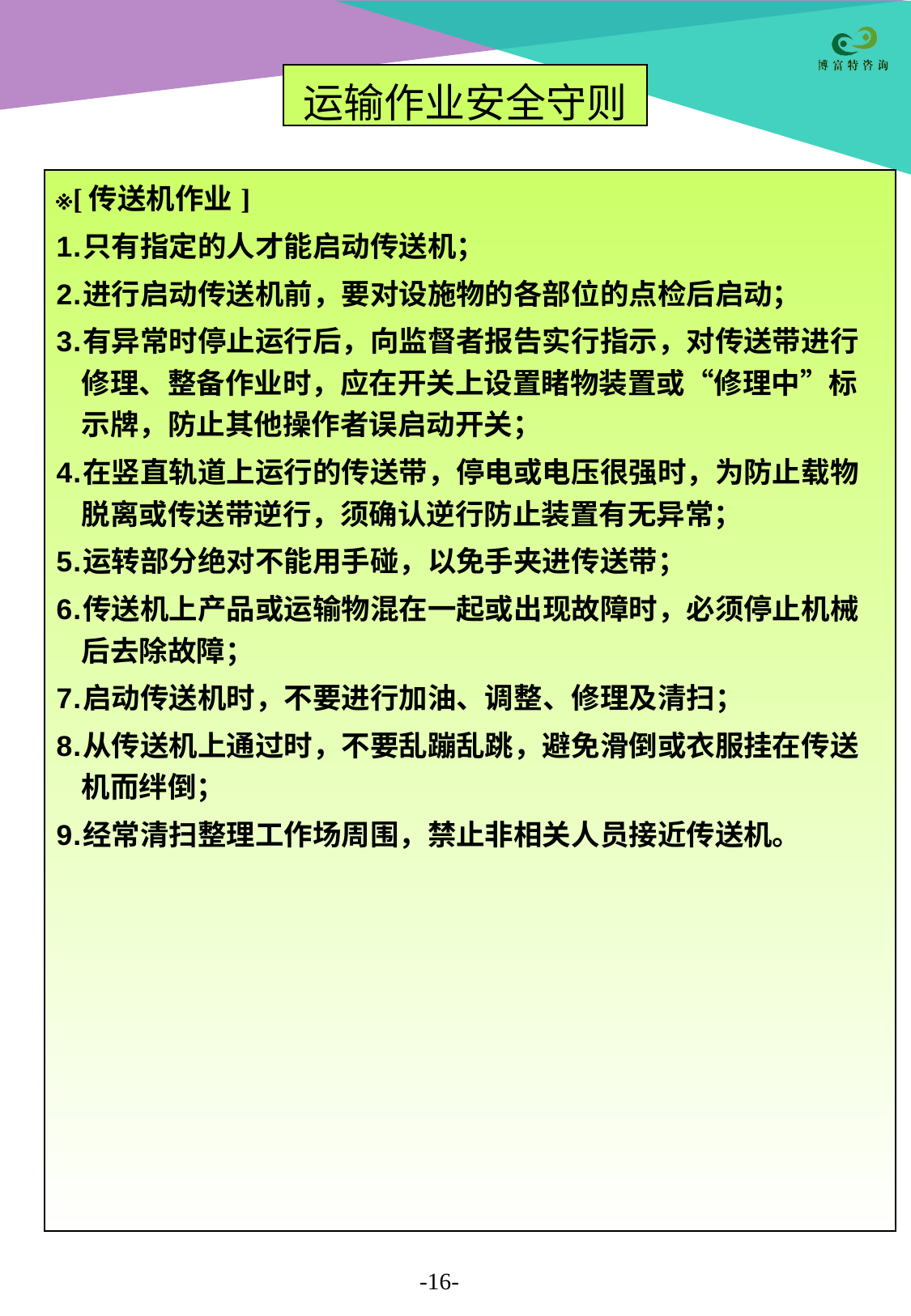

| 运输作业安全守则 |
| --- |
| ※[传送机作业] 只有指定的人才能启动传送机； 进行启动传送机前，要对设施物的各部位的点检后启动； 有异常时停止运行后，向监督者报告实行指示，对传送带进行修理、整备作业时，应在开关上设置睹物装置或“修理中”标示牌，防止其他操作者误启动开关； 在竖直轨道上运行的传送带，停电或电压很强时，为防止载物脱离或传送带逆行，须确认逆行防止装置有无异常； 运转部分绝对不能用手碰，以免手夹进传送带； 传送机上产品或运输物混在一起或出现故障时，必须停止机械后去除故障； 启动传送机时，不要进行加油、调整、修理及清扫； 从传送机上通过时，不要乱蹦乱跳，避免滑倒或衣服挂在传送机而绊倒； 经常清扫整理工作场周围，禁止非相关人员接近传送机。 |
| --- |
-16-